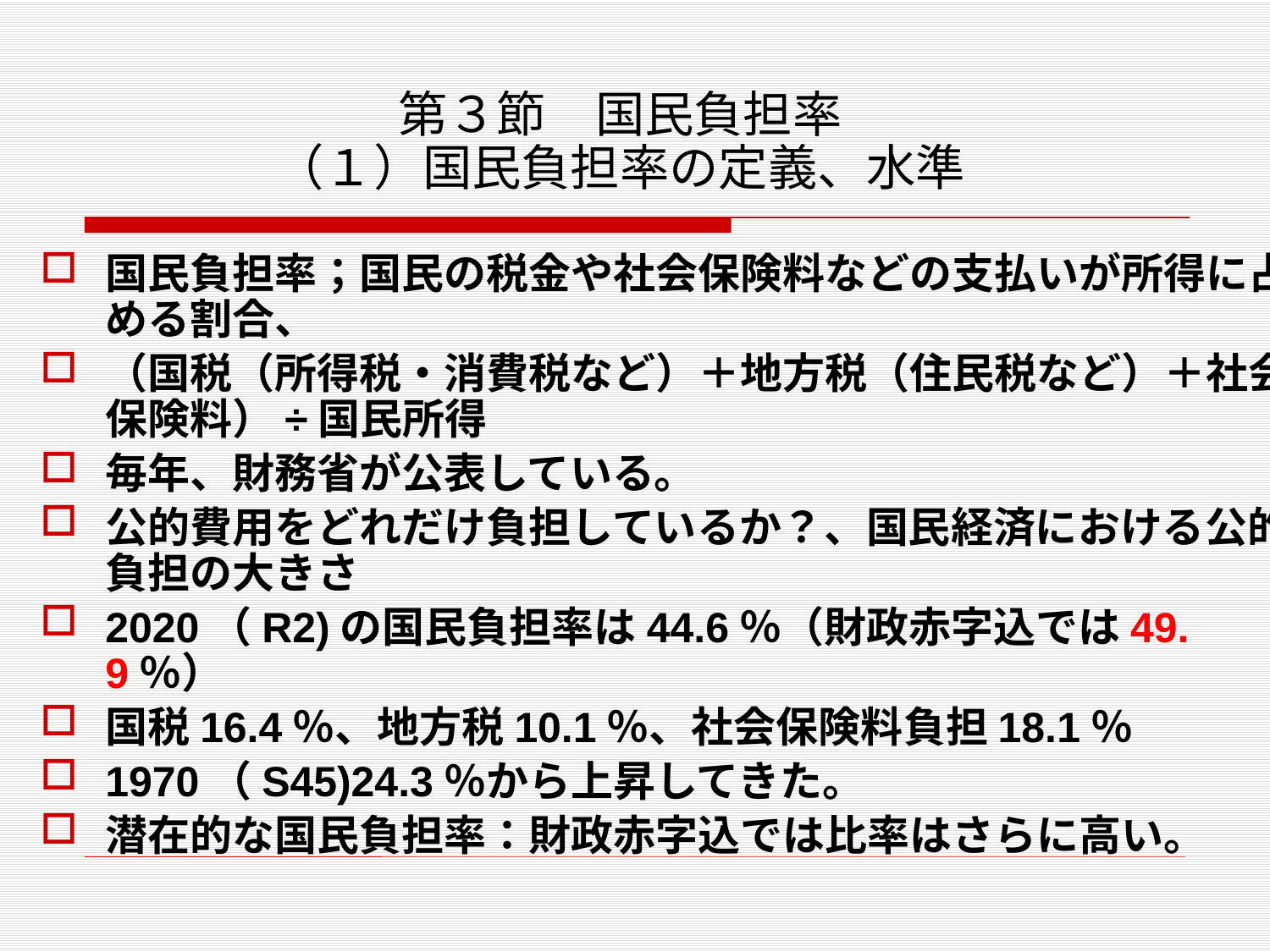

# 第３節　国民負担率 （１）国民負担率の定義、水準
国民負担率；国民の税金や社会保険料などの支払いが所得に占める割合、
（国税（所得税・消費税など）＋地方税（住民税など）＋社会保険料）÷国民所得
毎年、財務省が公表している。
公的費用をどれだけ負担しているか？、国民経済における公的負担の大きさ
2020（R2)の国民負担率は44.6％（財政赤字込では49.9％）
国税16.4％、地方税10.1％、社会保険料負担18.1％
1970（S45)24.3％から上昇してきた。
潜在的な国民負担率：財政赤字込では比率はさらに高い。